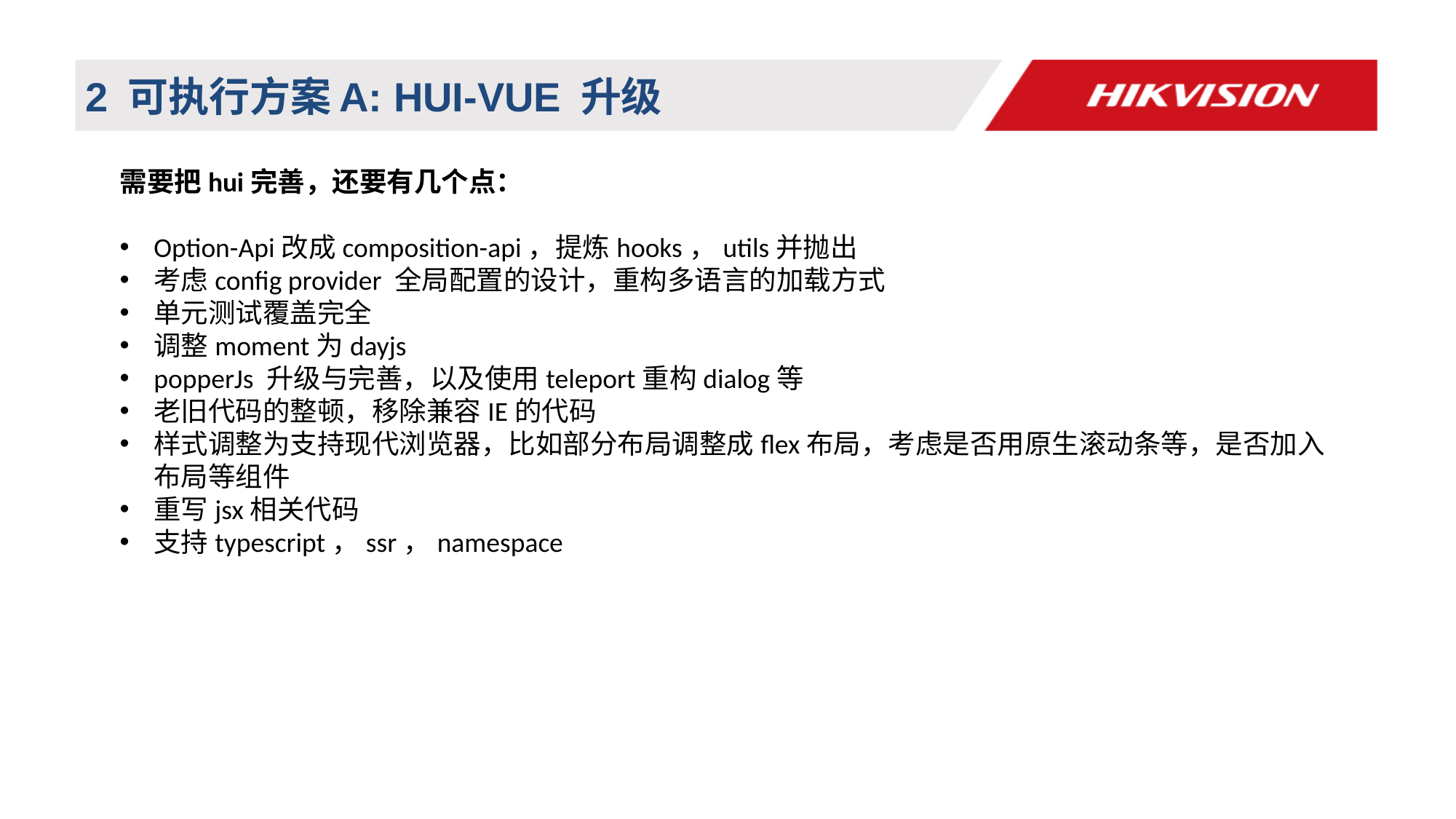

# 2 可执行方案A: HUI-VUE 升级
需要把hui完善，还要有几个点：

Option-Api改成composition-api，提炼hooks，utils并抛出
考虑config provider 全局配置的设计，重构多语言的加载方式
单元测试覆盖完全
调整moment为dayjs
popperJs 升级与完善，以及使用teleport重构dialog等
老旧代码的整顿，移除兼容IE的代码
样式调整为支持现代浏览器，比如部分布局调整成flex布局，考虑是否用原生滚动条等，是否加入布局等组件
重写jsx相关代码
支持typescript，ssr，namespace
9